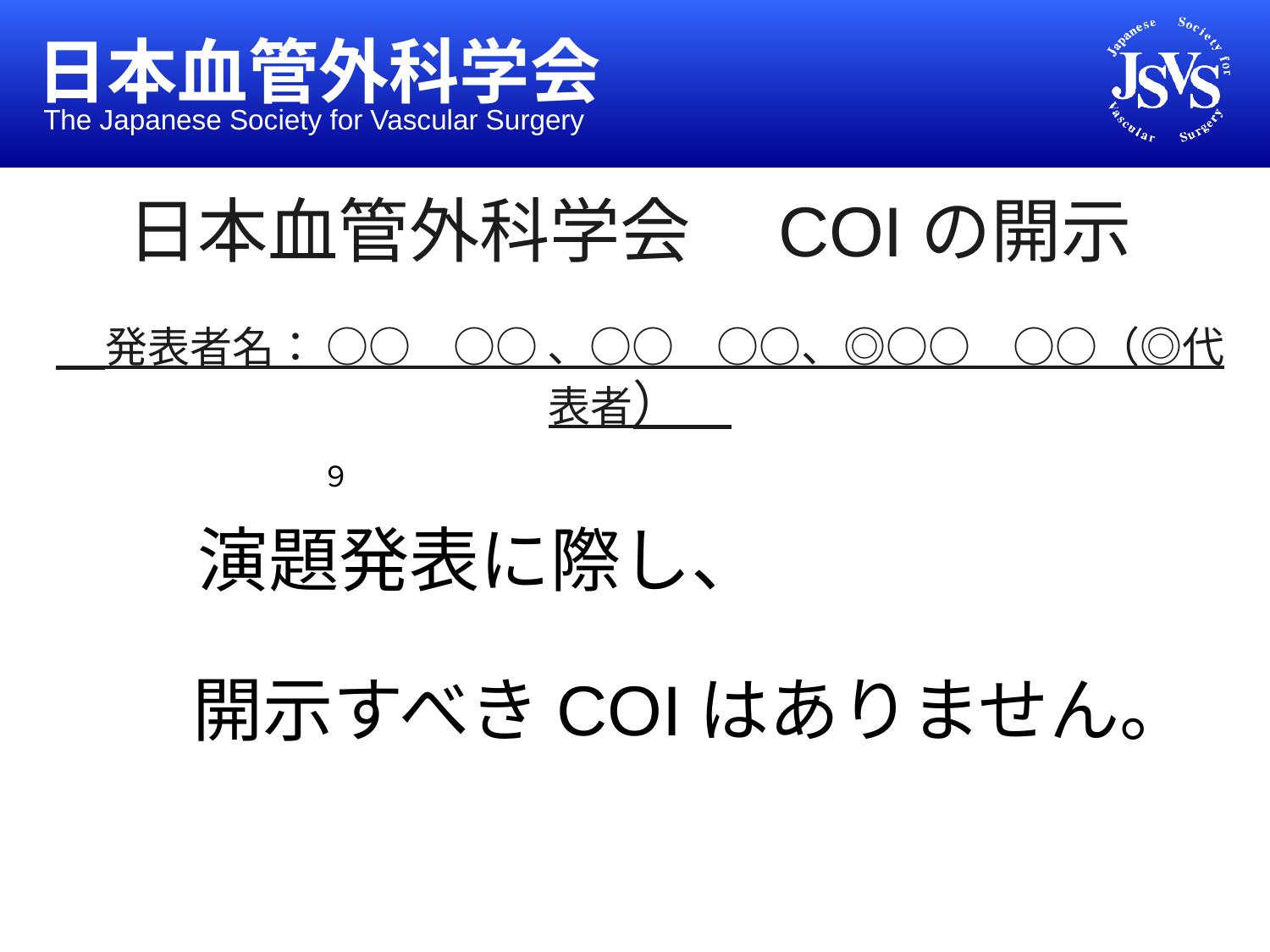

日本血管外科学会　COIの開示
　発表者名： ○○　○○ 、○○　○○、◎○○　○○（◎代表者）

演題発表に際し、
開示すべきCOIはありません。
９